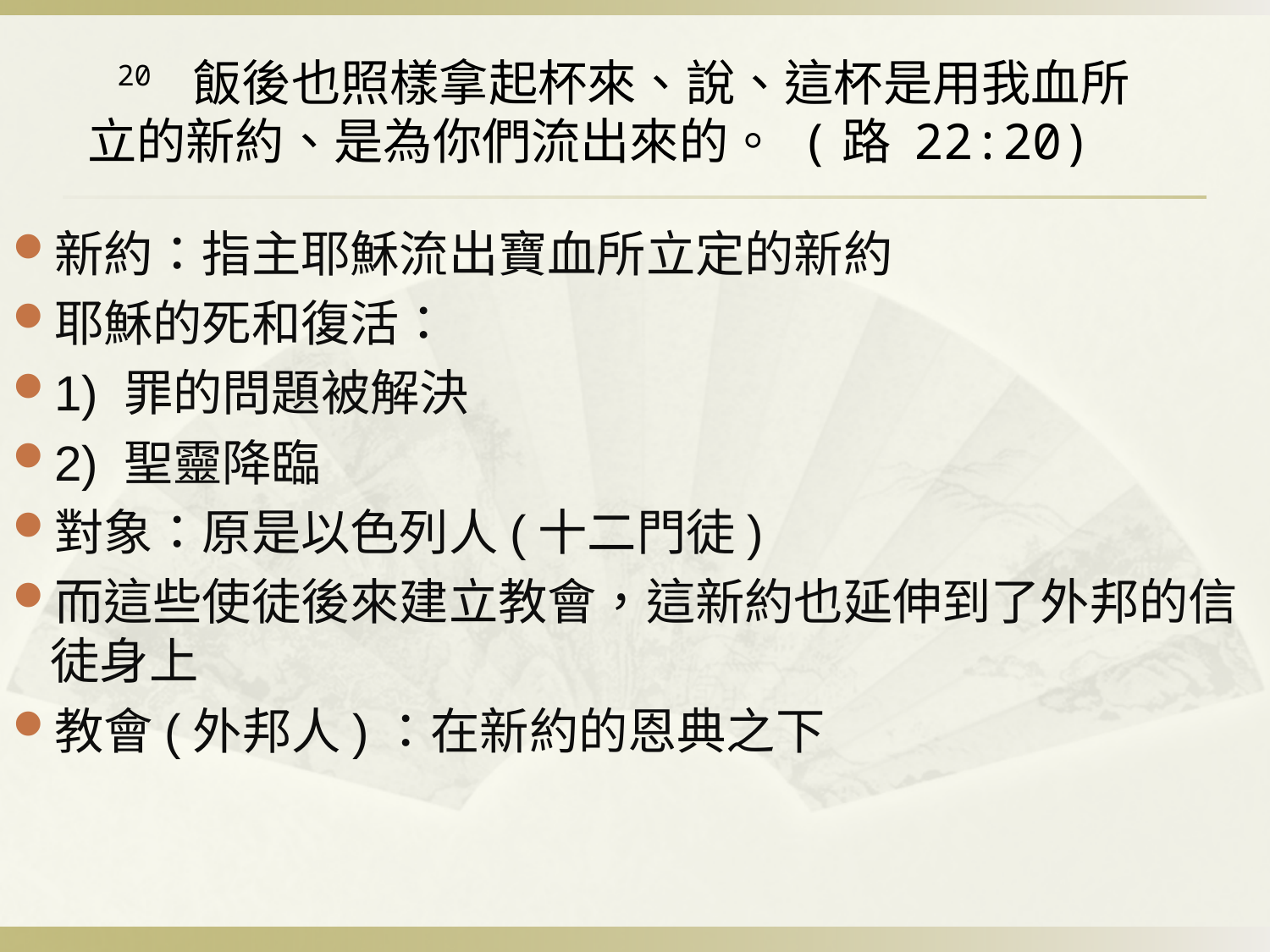

20 飯後也照樣拿起杯來、說、這杯是用我血所立的新約、是為你們流出來的。 (路 22:20)
新約：指主耶穌流出寶血所立定的新約
耶穌的死和復活：
1) 罪的問題被解決
2) 聖靈降臨
對象：原是以色列人(十二門徒)
而這些使徒後來建立教會，這新約也延伸到了外邦的信徒身上
教會(外邦人)：在新約的恩典之下